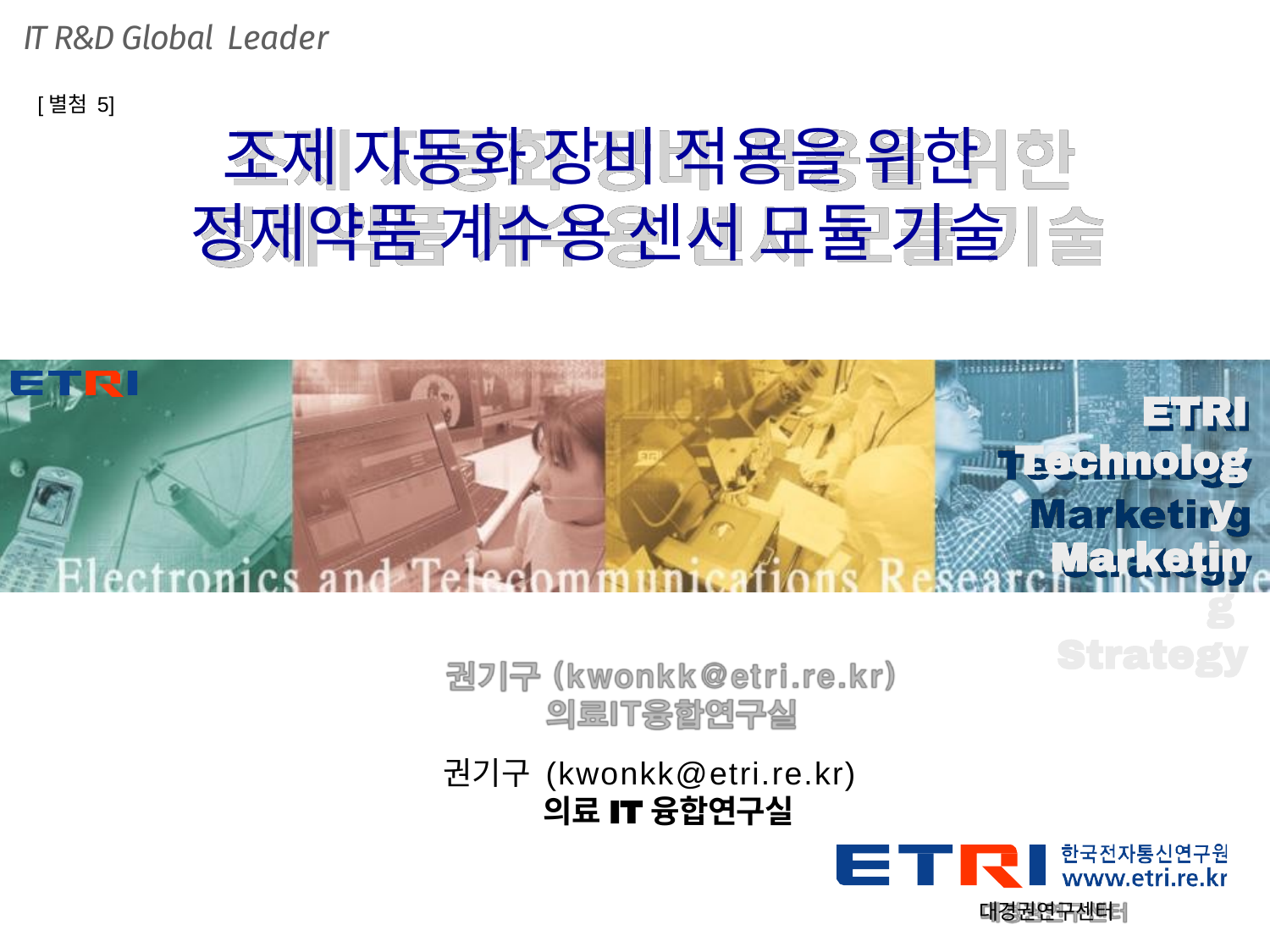

IT R&D Global Leader
[별첨 5]
조제 자동화 장비 적용을 위한  정제약품 계수용 센서 모듈 기술

ETRI
Technology  Marketing  Strategy

권기구 (kwonkk@etri.re.kr)  의료IT융합연구실

Proprietary	ETRI OOO연구소(단, 본부)명	1

대경권연구센터